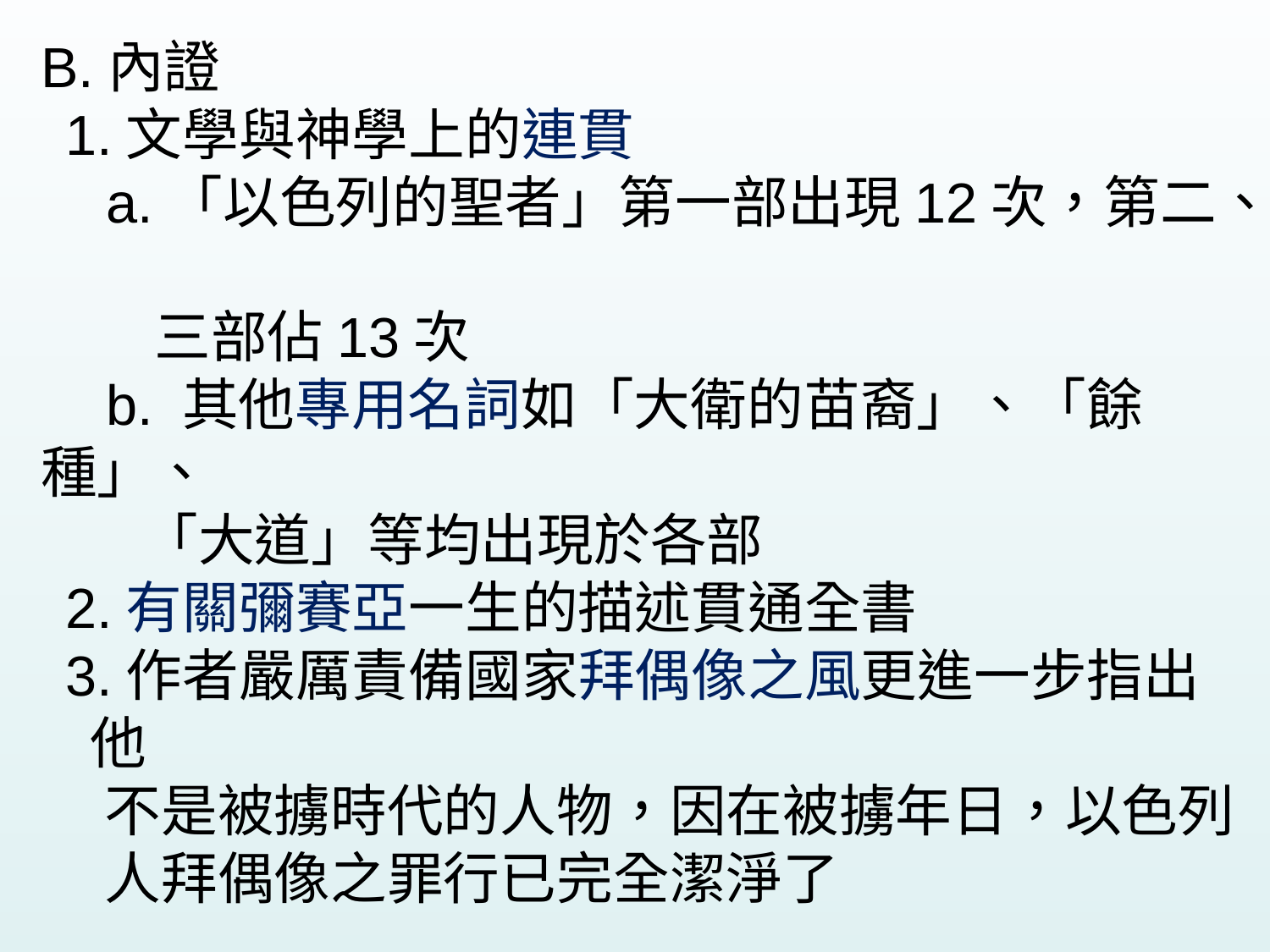

B.內證
1.文學與神學上的連貫
 a.「以色列的聖者」第一部出現12次，第二、
    三部佔13次
 b. 其他專用名詞如「大衛的苗裔」、「餘種」、
   「大道」等均出現於各部
2.有關彌賽亞一生的描述貫通全書
3.作者嚴厲責備國家拜偶像之風更進一步指出他
  不是被擄時代的人物，因在被擄年日，以色列
  人拜偶像之罪行已完全潔淨了